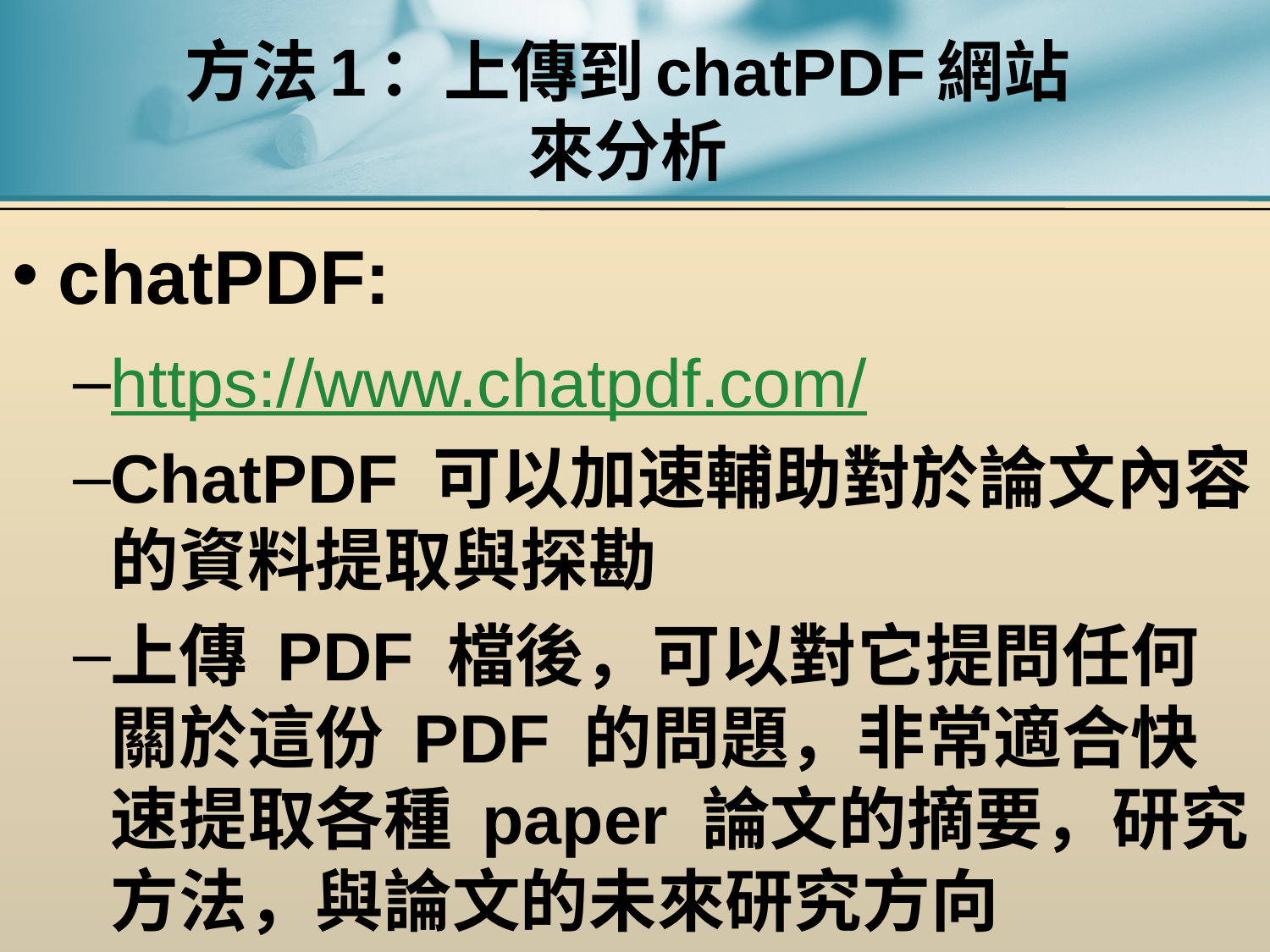

# 方法1：上傳到chatPDF網站 來分析
chatPDF:
https://www.chatpdf.com/
ChatPDF 可以加速輔助對於論文內容的資料提取與探勘
上傳 PDF 檔後，可以對它提問任何關於這份 PDF 的問題，非常適合快速提取各種 paper 論文的摘要，研究方法，與論文的未來研究方向